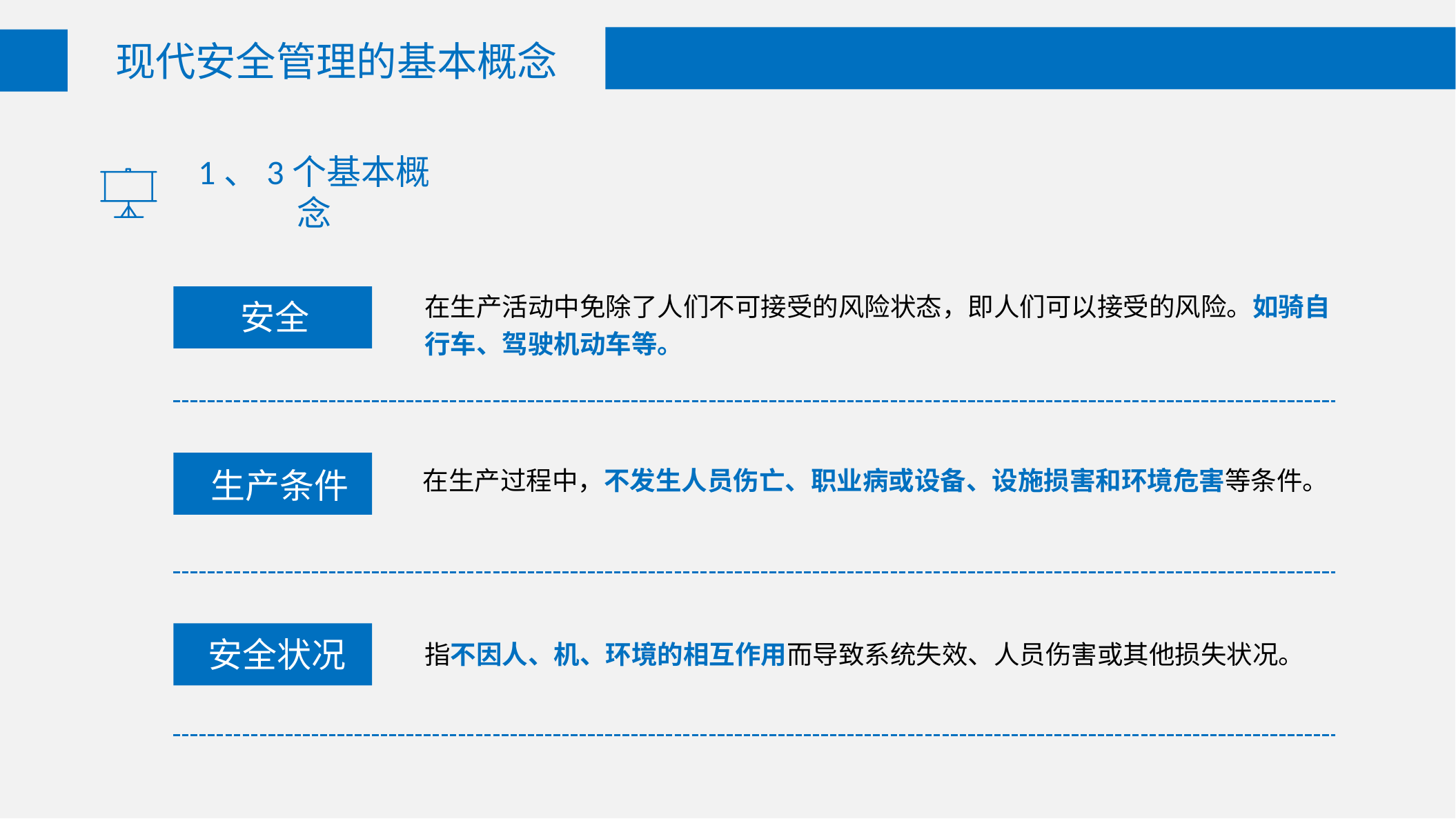

现代安全管理的基本概念

1、3个基本概念
在生产活动中免除了人们不可接受的风险状态，即人们可以接受的风险。如骑自行车、驾驶机动车等。

安全

生产条件
在生产过程中，不发生人员伤亡、职业病或设备、设施损害和环境危害等条件。

安全状况
指不因人、机、环境的相互作用而导致系统失效、人员伤害或其他损失状况。